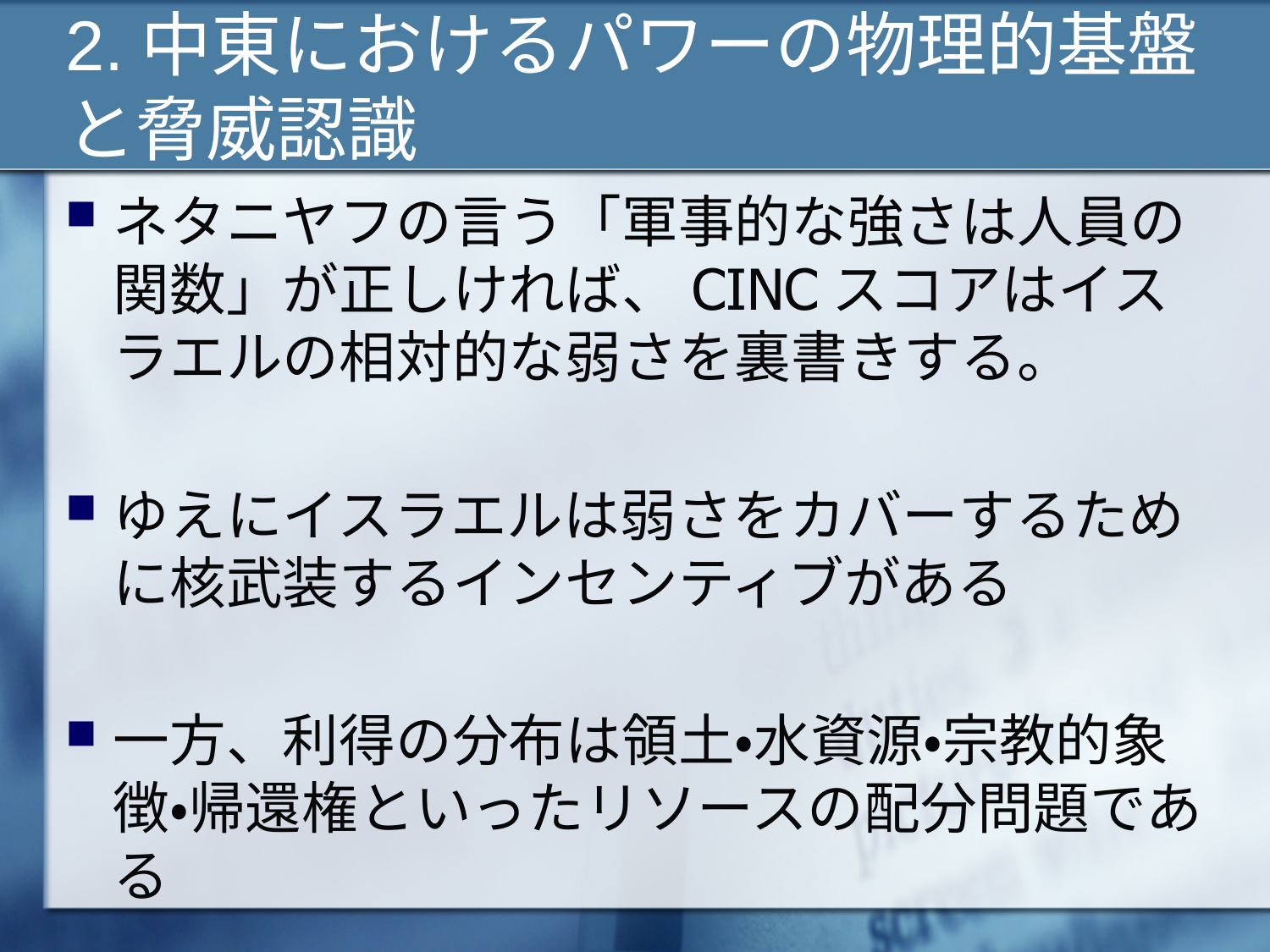

# 2.中東におけるパワーの物理的基盤と脅威認識
ネタニヤフの言う「軍事的な強さは人員の関数」が正しければ、CINCスコアはイスラエルの相対的な弱さを裏書きする。

ゆえにイスラエルは弱さをカバーするために核武装するインセンティブがある

一方、利得の分布は領土・水資源・宗教的象徴・帰還権といったリソースの配分問題である